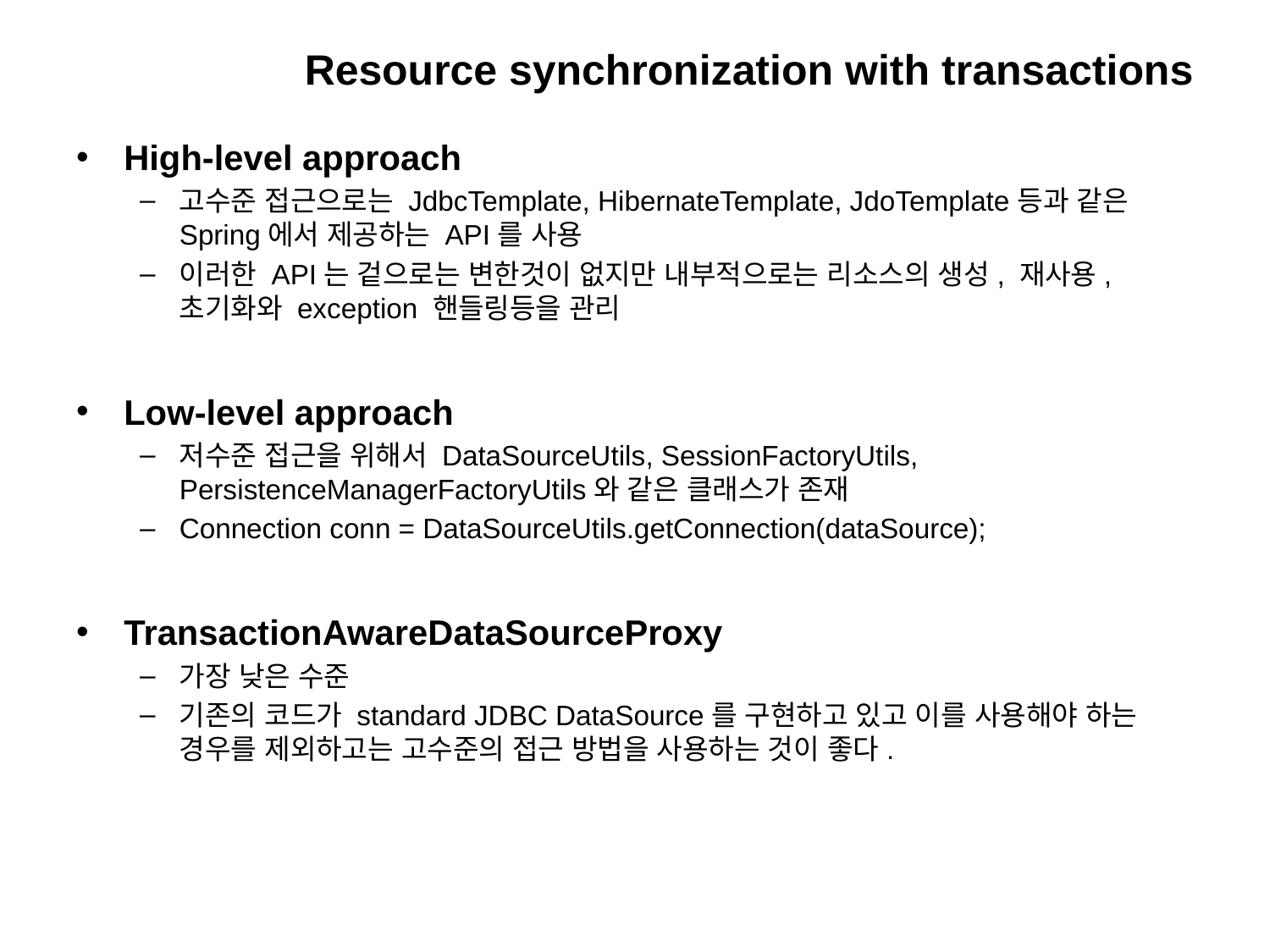

# Resource synchronization with transactions
High-level approach
고수준 접근으로는 JdbcTemplate, HibernateTemplate, JdoTemplate등과 같은 Spring에서 제공하는 API를 사용
이러한 API는 겉으로는 변한것이 없지만 내부적으로는 리소스의 생성, 재사용, 초기화와 exception 핸들링등을 관리

Low-level approach
저수준 접근을 위해서 DataSourceUtils, SessionFactoryUtils, PersistenceManagerFactoryUtils와 같은 클래스가 존재
Connection conn = DataSourceUtils.getConnection(dataSource);

TransactionAwareDataSourceProxy
가장 낮은 수준
기존의 코드가 standard JDBC DataSource를 구현하고 있고 이를 사용해야 하는 경우를 제외하고는 고수준의 접근 방법을 사용하는 것이 좋다.